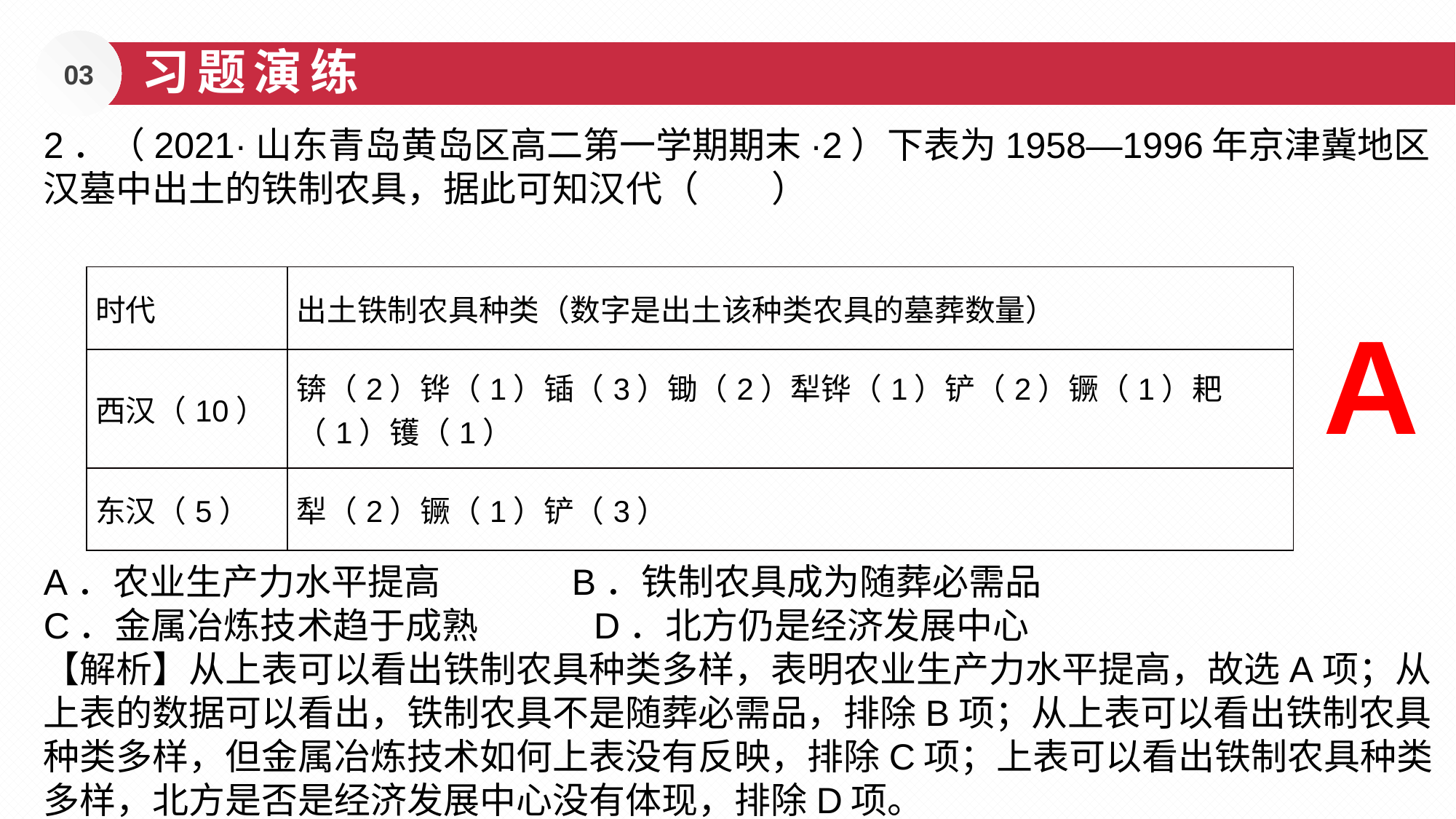

03
习题演练

2．（2021·山东青岛黄岛区高二第一学期期末·2）下表为1958—1996年京津冀地区汉墓中出土的铁制农具，据此可知汉代（　　）

A．农业生产力水平提高               B．铁制农具成为随葬必需品
C．金属冶炼技术趋于成熟             D．北方仍是经济发展中心
【解析】从上表可以看出铁制农具种类多样，表明农业生产力水平提高，故选A项；从上表的数据可以看出，铁制农具不是随葬必需品，排除B项；从上表可以看出铁制农具种类多样，但金属冶炼技术如何上表没有反映，排除C项；上表可以看出铁制农具种类多样，北方是否是经济发展中心没有体现，排除D项。
| 时代 | 出土铁制农具种类（数字是出土该种类农具的墓葬数量） |
| --- | --- |
| 西汉（10） | 锛（2）铧（1）锸（3）锄（2）犁铧（1）铲（2）镢（1）耙（1）镬（1） |
| 东汉（5） | 犁（2）镢（1）铲（3） |
A